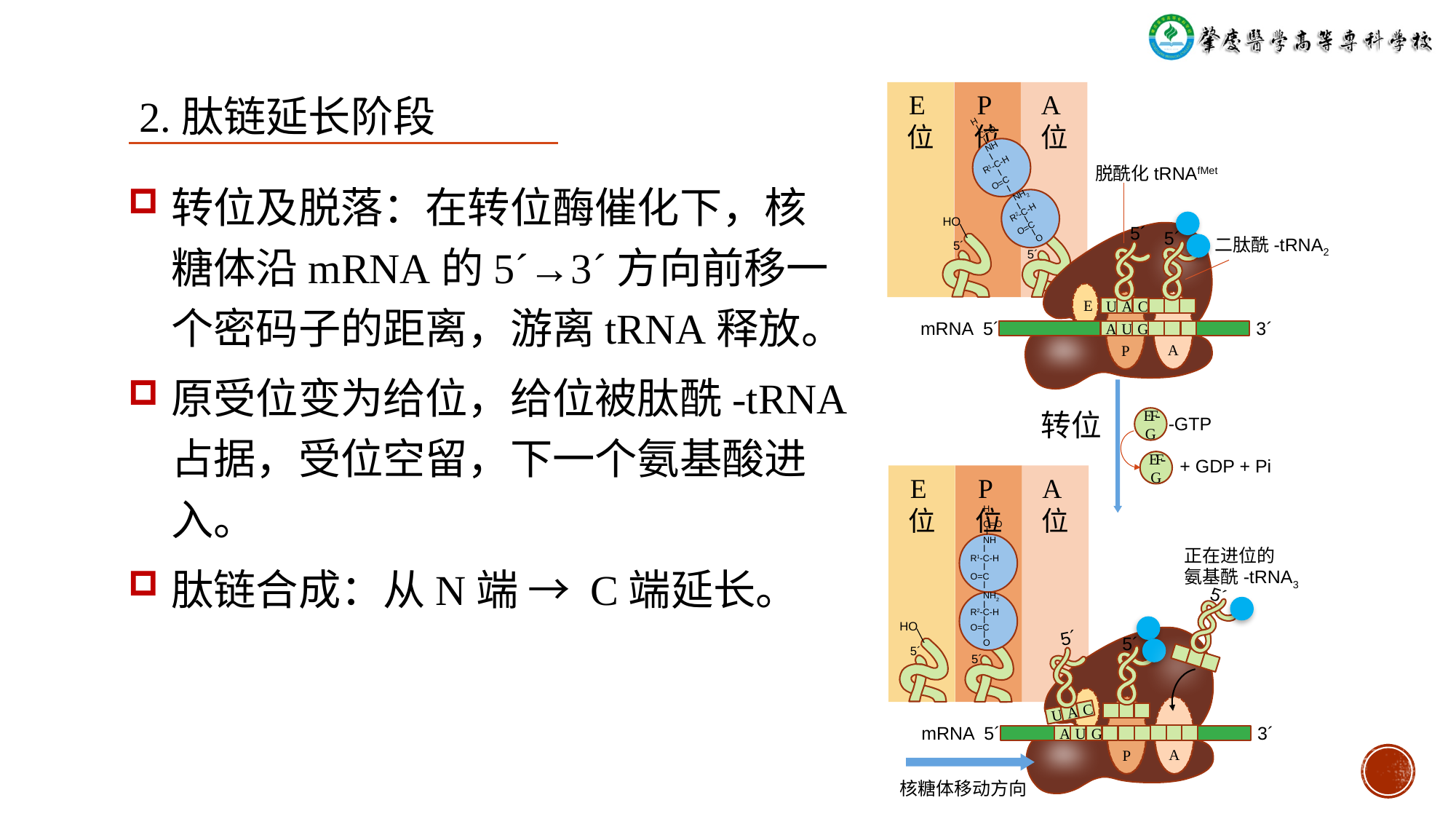

E位
P位
A位
2.肽链延长阶段
H
 ⅼ
C=O
 ⅼ
      NH
      ⅼ
 R1-C-H
      ⅼ
 O=C
      ⅼ
脱酰化tRNAfMet
转位及脱落：在转位酶催化下，核糖体沿mRNA的5´→3´方向前移一个密码子的距离，游离tRNA释放。
原受位变为给位，给位被肽酰-tRNA占据，受位空留，下一个氨基酸进入。
肽链合成：从N端 → C端延长。
      NH2
      ⅼ
 R2-C-H
      ⅼ
 O=C
      ⅼ
      O

HO
     ╲
5´

5´

二肽酰-tRNA2

5´

5´
E

U
A
C
mRNA  5´
3´
-  -  -
-  -  -
-  -  -

-  -  -
-  -  -
-  -  -

A
U
G

A
P

转位
EF-G
-GTP

EF-G
+ GDP + Pi
P位
E位
A位
H
 ⅼ
C=O
 ⅼ
      NH
      ⅼ
 R1-C-H
      ⅼ
 O=C
      ⅼ
正在进位的
氨基酰-tRNA3
5´

      NH2
      ⅼ
 R2-C-H
      ⅼ
 O=C
      ⅼ
      O

HO
     ╲

5´

U
A
C
5´

5´
5´

E

mRNA  5´
3´

-  -  -
-  -  -
-  -  -
-  -  -
-  -  -
-  -  -

A
U
G

A
P
核糖体移动方向